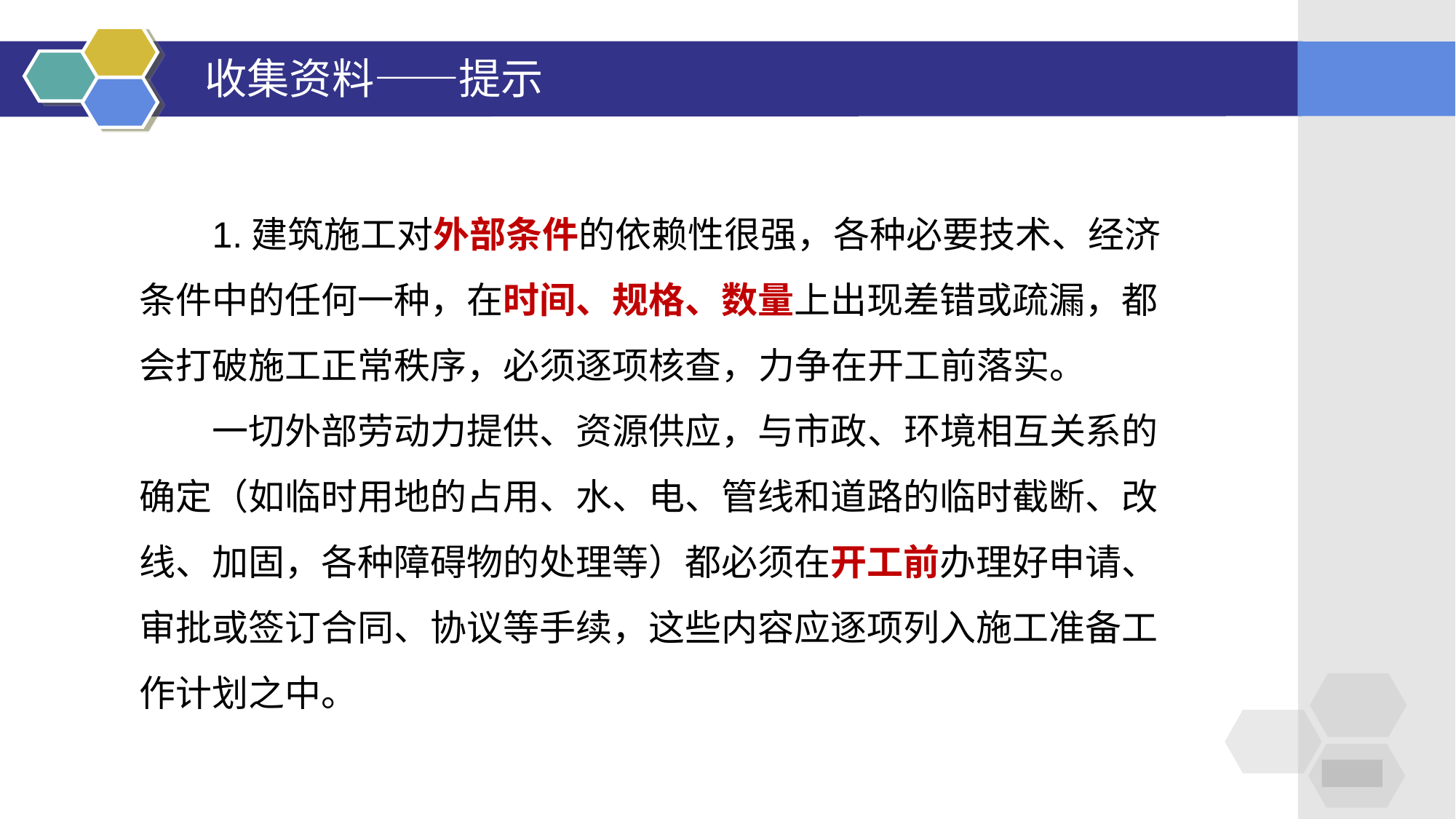

# 收集资料——提示
1.建筑施工对外部条件的依赖性很强，各种必要技术、经济条件中的任何一种，在时间、规格、数量上出现差错或疏漏，都会打破施工正常秩序，必须逐项核查，力争在开工前落实。
一切外部劳动力提供、资源供应，与市政、环境相互关系的确定（如临时用地的占用、水、电、管线和道路的临时截断、改线、加固，各种障碍物的处理等）都必须在开工前办理好申请、审批或签订合同、协议等手续，这些内容应逐项列入施工准备工作计划之中。

11